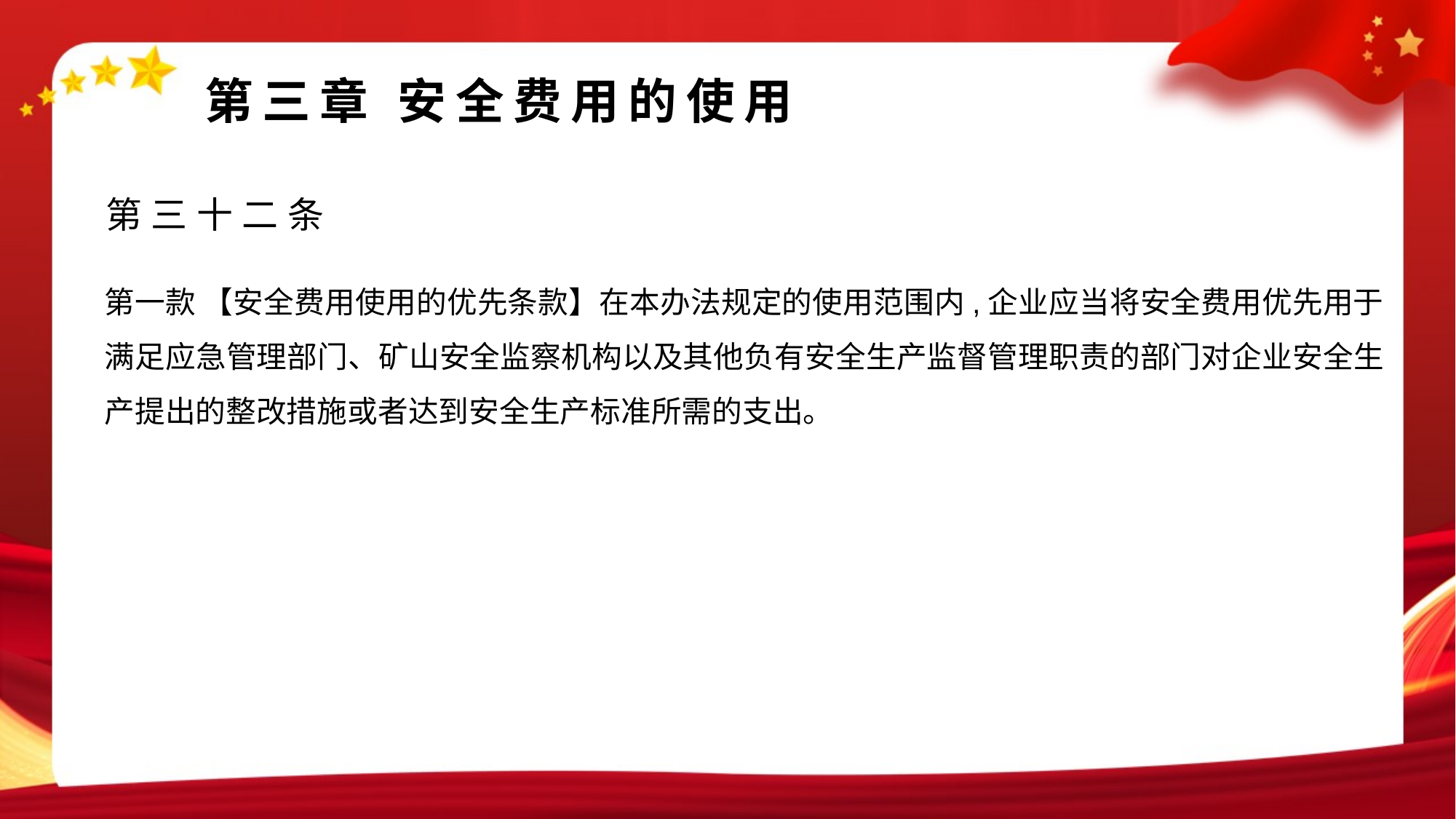

#
第三章 安全费用的使用
第三十二条
第一款 【安全费用使用的优先条款】在本办法规定的使用范围内,企业应当将安全费用优先用于满足应急管理部门、矿山安全监察机构以及其他负有安全生产监督管理职责的部门对企业安全生产提出的整改措施或者达到安全生产标准所需的支出。